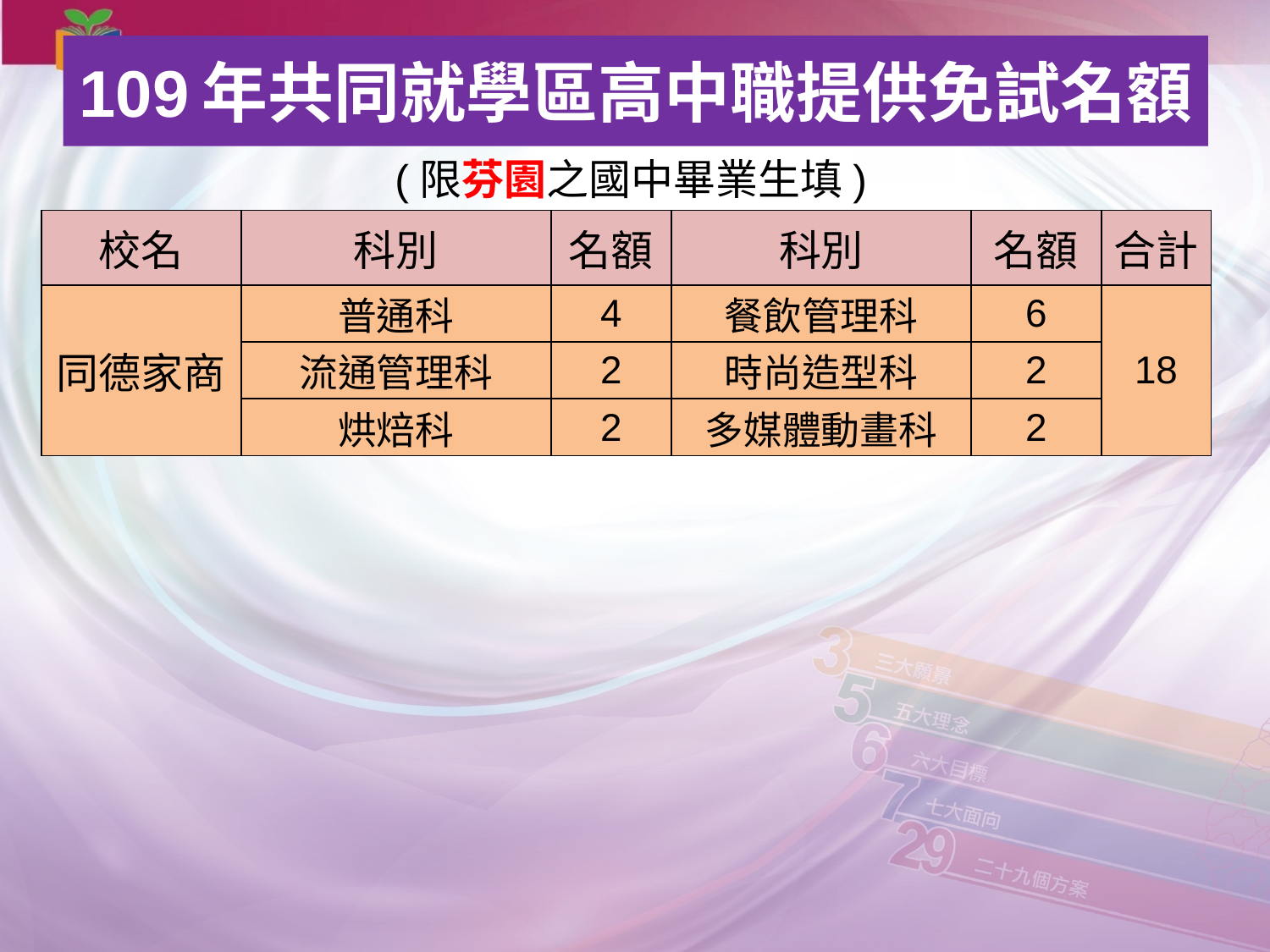

109年共同就學區高中職提供免試名額
(限芬園之國中畢業生填)
| 校名 | 科別 | 名額 | 科別 | 名額 | 合計 |
| --- | --- | --- | --- | --- | --- |
| 同德家商 | 普通科 | 4 | 餐飲管理科 | 6 | 18 |
|  | 流通管理科 | 2 | 時尚造型科 | 2 |  |
|  | 烘焙科 | 2 | 多媒體動畫科 | 2 |  |